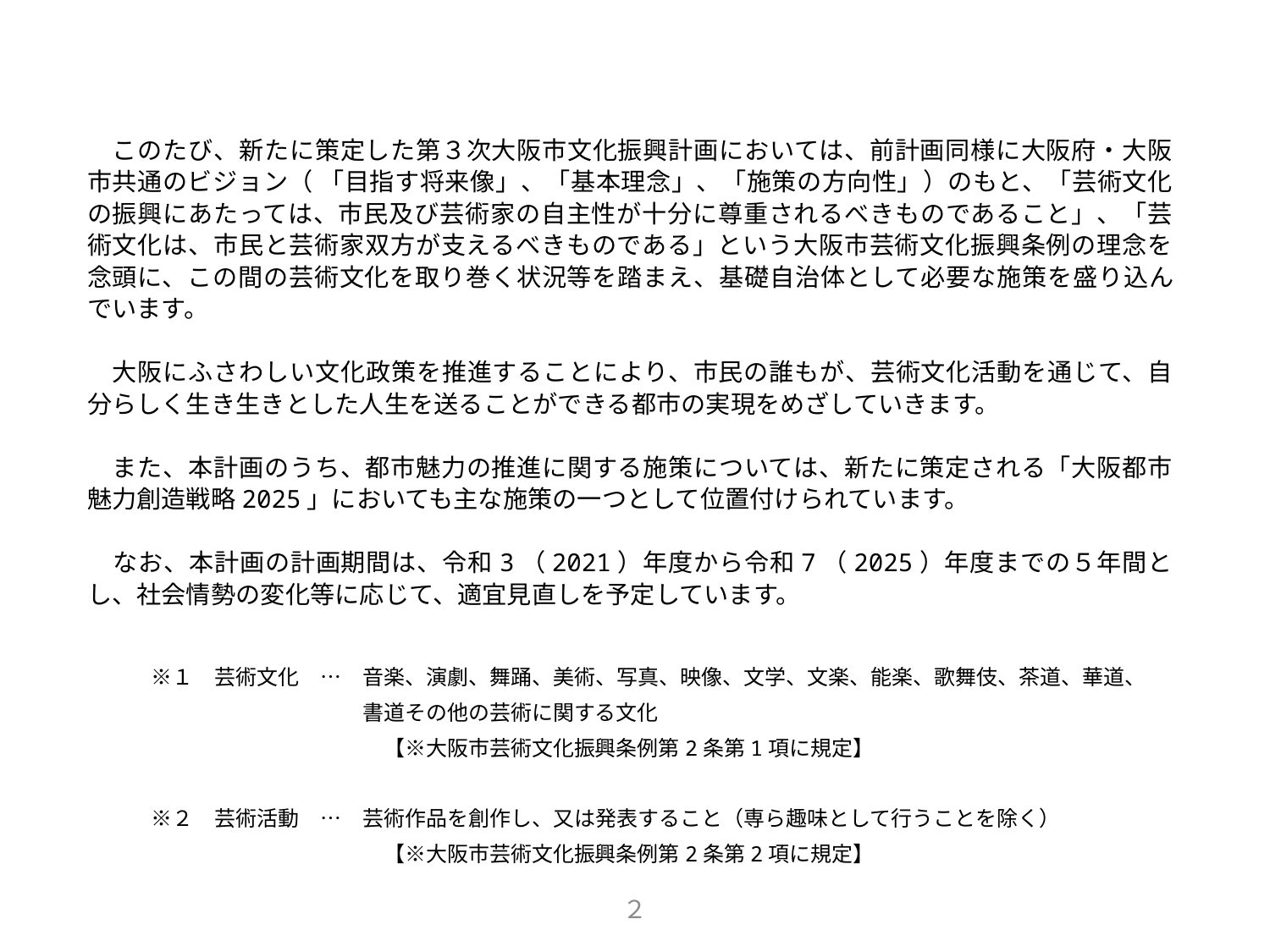

このたび、新たに策定した第３次大阪市文化振興計画においては、前計画同様に大阪府・大阪市共通のビジョン（ 「目指す将来像」、「基本理念」、「施策の方向性」）のもと、「芸術文化の振興にあたっては、市民及び芸術家の自主性が十分に尊重されるべきものであること」、「芸術文化は、市民と芸術家双方が支えるべきものである」という大阪市芸術文化振興条例の理念を念頭に、この間の芸術文化を取り巻く状況等を踏まえ、基礎自治体として必要な施策を盛り込んでいます。

　大阪にふさわしい文化政策を推進することにより、市民の誰もが、芸術文化活動を通じて、自分らしく生き生きとした人生を送ることができる都市の実現をめざしていきます。

　また、本計画のうち、都市魅力の推進に関する施策については、新たに策定される「大阪都市魅力創造戦略2025」においても主な施策の一つとして位置付けられています。

　なお、本計画の計画期間は、令和3（2021）年度から令和7（2025）年度までの５年間とし、社会情勢の変化等に応じて、適宜見直しを予定しています。

　　　※１　芸術文化　…　音楽、演劇、舞踊、美術、写真、映像、文学、文楽、能楽、歌舞伎、茶道、華道、

　　　　　　　　　　　　　書道その他の芸術に関する文化

　　　　　　　　　　　　　　【※大阪市芸術文化振興条例第2条第1項に規定】

　　　※２　芸術活動　…　芸術作品を創作し、又は発表すること（専ら趣味として行うことを除く）

　　　　　　　　　　　　　　【※大阪市芸術文化振興条例第2条第2項に規定】

２